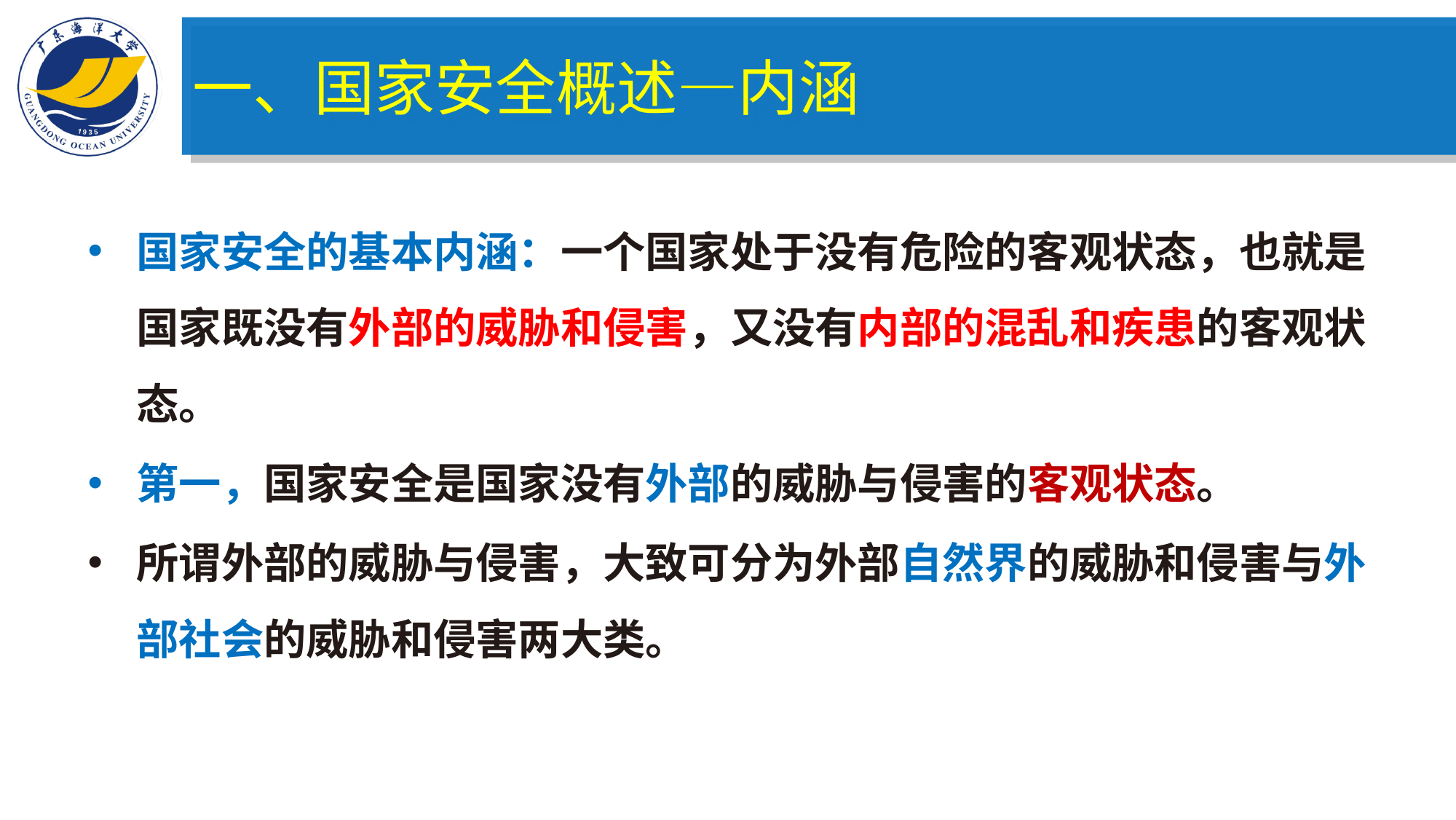

一、国家安全概述—内涵
国家安全的基本内涵：一个国家处于没有危险的客观状态，也就是国家既没有外部的威胁和侵害，又没有内部的混乱和疾患的客观状态。
第一，国家安全是国家没有外部的威胁与侵害的客观状态。
所谓外部的威胁与侵害，大致可分为外部自然界的威胁和侵害与外部社会的威胁和侵害两大类。